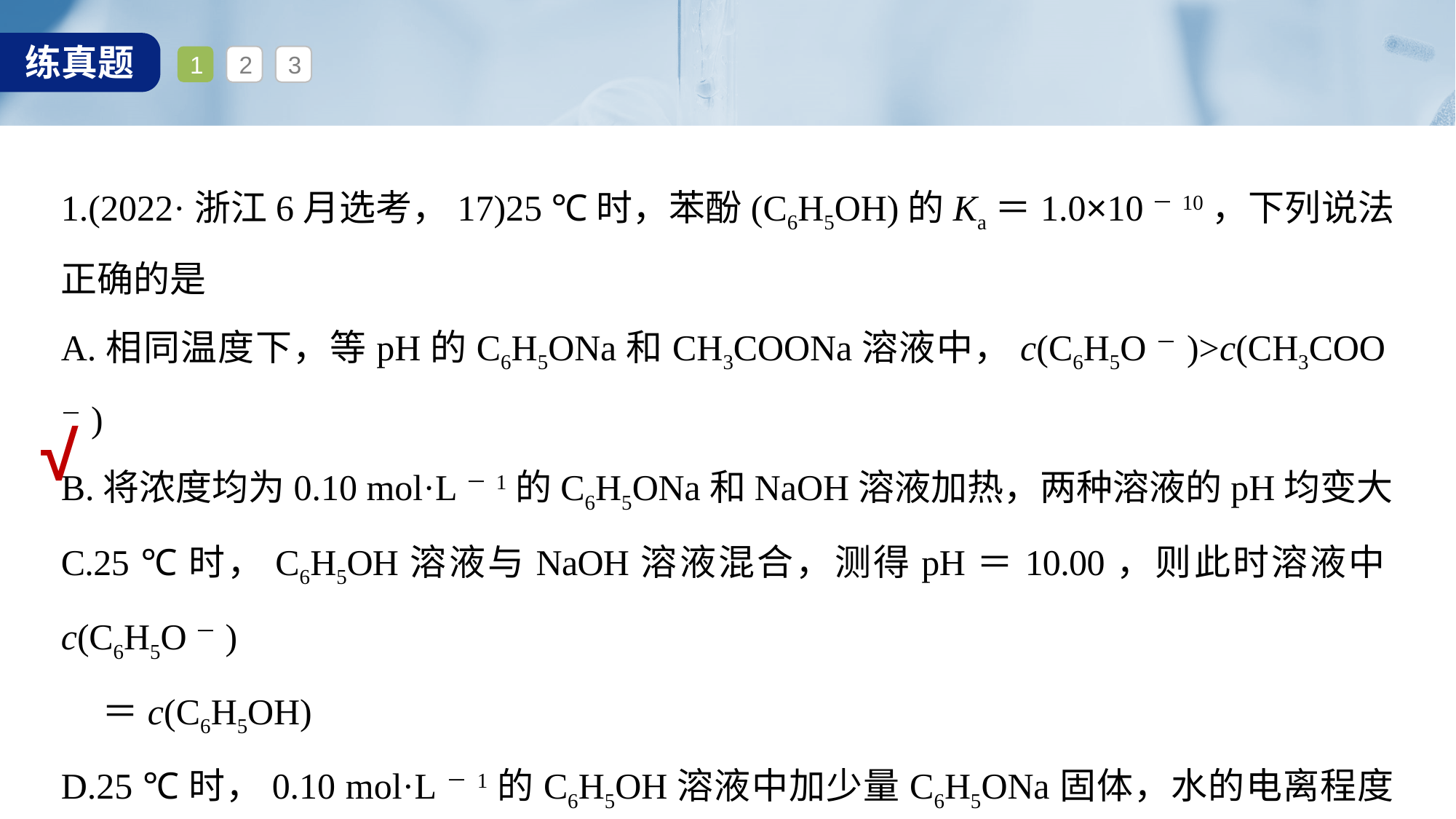

1
2
3
1.(2022·浙江6月选考，17)25 ℃时，苯酚(C6H5OH)的Ka＝1.0×10－10，下列说法正确的是
A.相同温度下，等pH的C6H5ONa和CH3COONa溶液中，c(C6H5O－)>c(CH3COO－)
B.将浓度均为0.10 mol·L－1的C6H5ONa和NaOH溶液加热，两种溶液的pH均变大
C.25 ℃时，C6H5OH溶液与NaOH溶液混合，测得pH＝10.00，则此时溶液中c(C6H5O－)
    ＝c(C6H5OH)
D.25 ℃时，0.10 mol·L－1的C6H5OH溶液中加少量C6H5ONa固体，水的电离程度变小
√